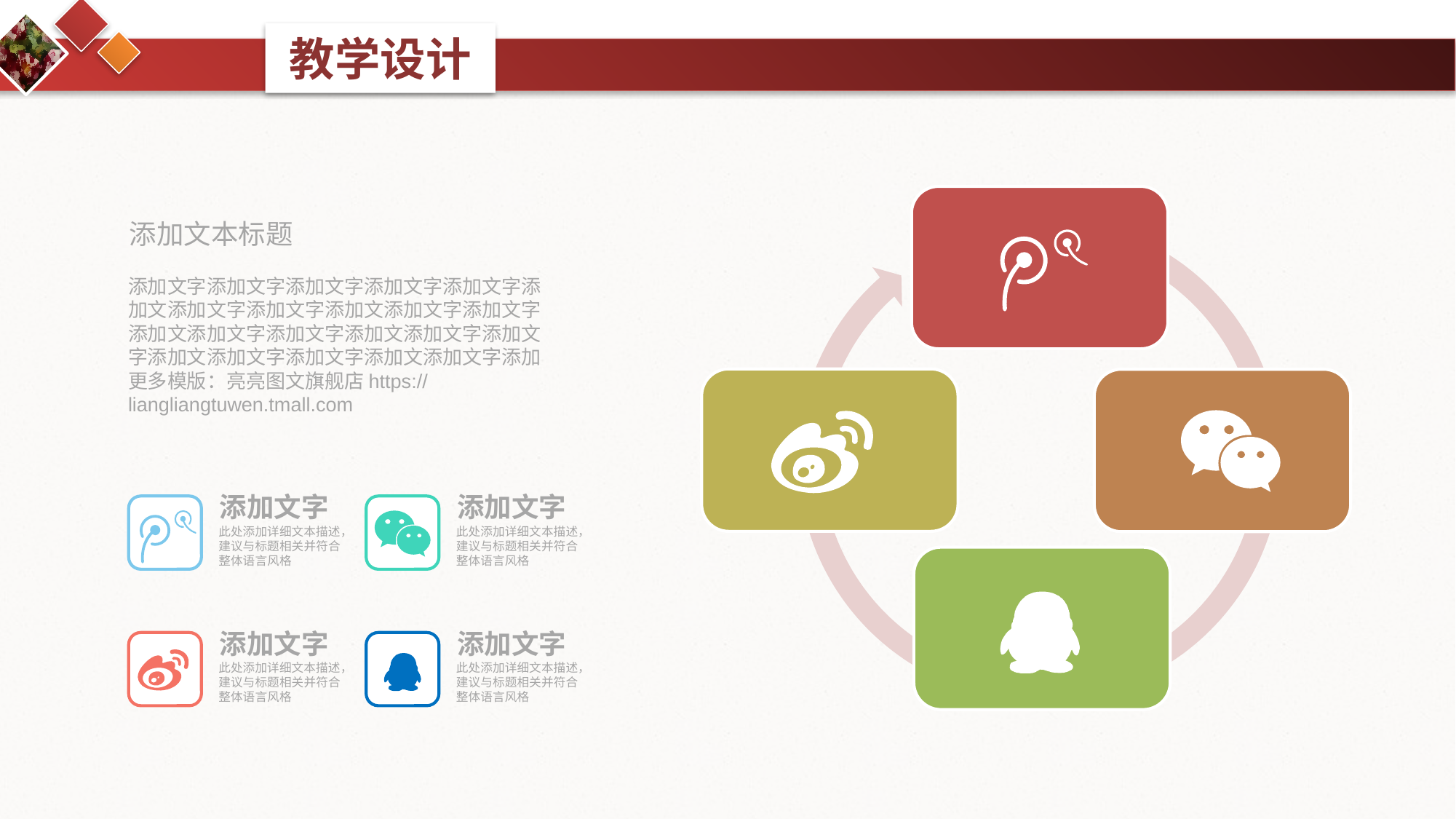

添加文本标题
添加文字添加文字添加文字添加文字添加文字添加文添加文字添加文字添加文添加文字添加文字添加文添加文字添加文字添加文添加文字添加文字添加文添加文字添加文字添加文添加文字添加更多模版：亮亮图文旗舰店https://liangliangtuwen.tmall.com

添加文字

此处添加详细文本描述，建议与标题相关并符合整体语言风格

添加文字

此处添加详细文本描述，建议与标题相关并符合整体语言风格

添加文字

此处添加详细文本描述，建议与标题相关并符合整体语言风格

添加文字

此处添加详细文本描述，建议与标题相关并符合整体语言风格